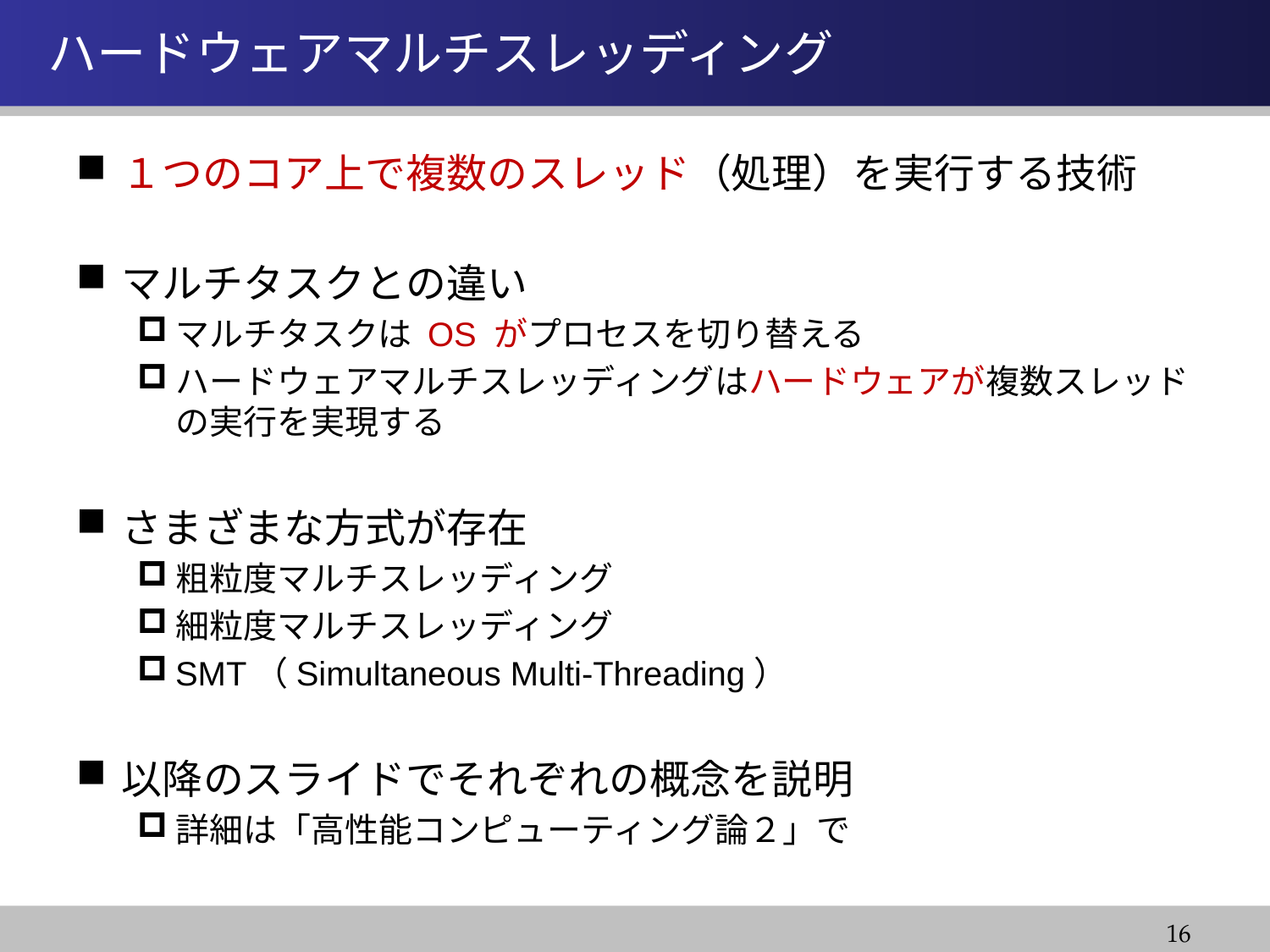

情報システム基盤学基礎１
# ハードウェアマルチスレッディング
１つのコア上で複数のスレッド（処理）を実行する技術

マルチタスクとの違い
マルチタスクは OS がプロセスを切り替える
ハードウェアマルチスレッディングはハードウェアが複数スレッドの実行を実現する

さまざまな方式が存在
粗粒度マルチスレッディング
細粒度マルチスレッディング
SMT（Simultaneous Multi-Threading）

以降のスライドでそれぞれの概念を説明
詳細は「高性能コンピューティング論２」で
16